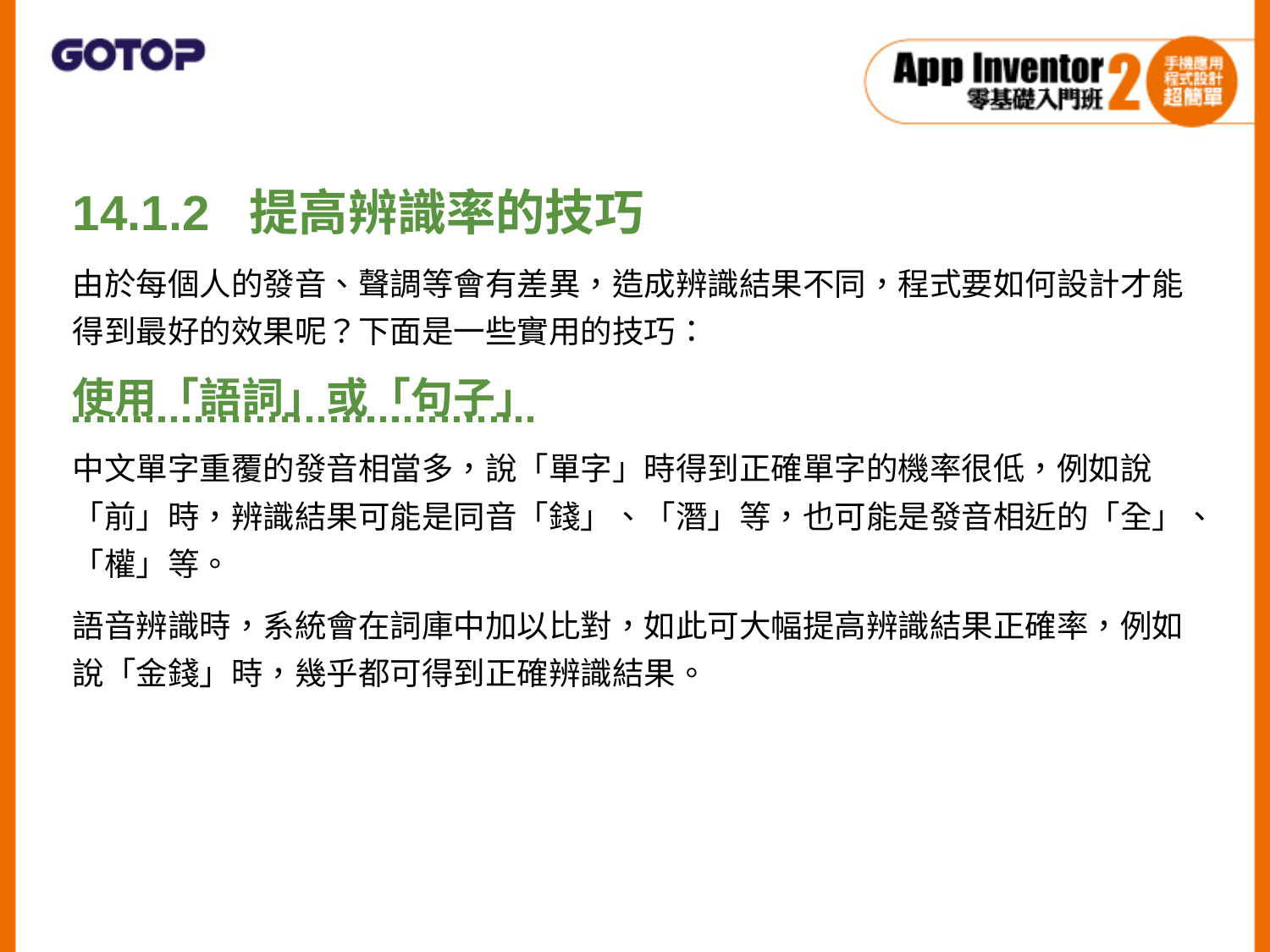

14.1.2  提高辨識率的技巧
由於每個人的發音、聲調等會有差異，造成辨識結果不同，程式要如何設計才能得到最好的效果呢？下面是一些實用的技巧：
使用「語詞」或「句子」
中文單字重覆的發音相當多，說「單字」時得到正確單字的機率很低，例如說「前」時，辨識結果可能是同音「錢」、「潛」等，也可能是發音相近的「全」、「權」等。
語音辨識時，系統會在詞庫中加以比對，如此可大幅提高辨識結果正確率，例如說「金錢」時，幾乎都可得到正確辨識結果。